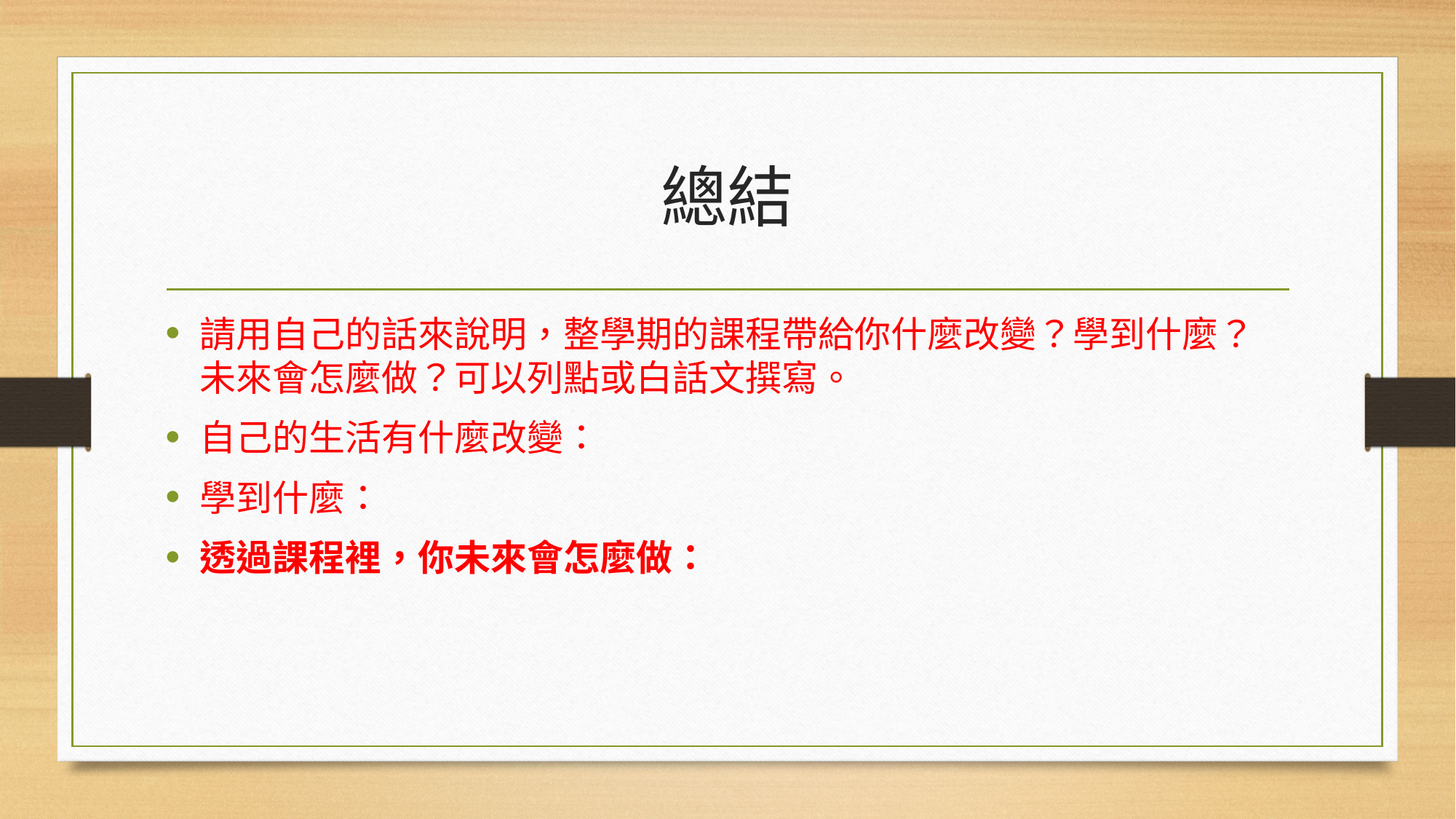

# 總結
請用自己的話來說明，整學期的課程帶給你什麼改變？學到什麼？未來會怎麼做？可以列點或白話文撰寫。
自己的生活有什麼改變：
學到什麼：
透過課程裡，你未來會怎麼做：